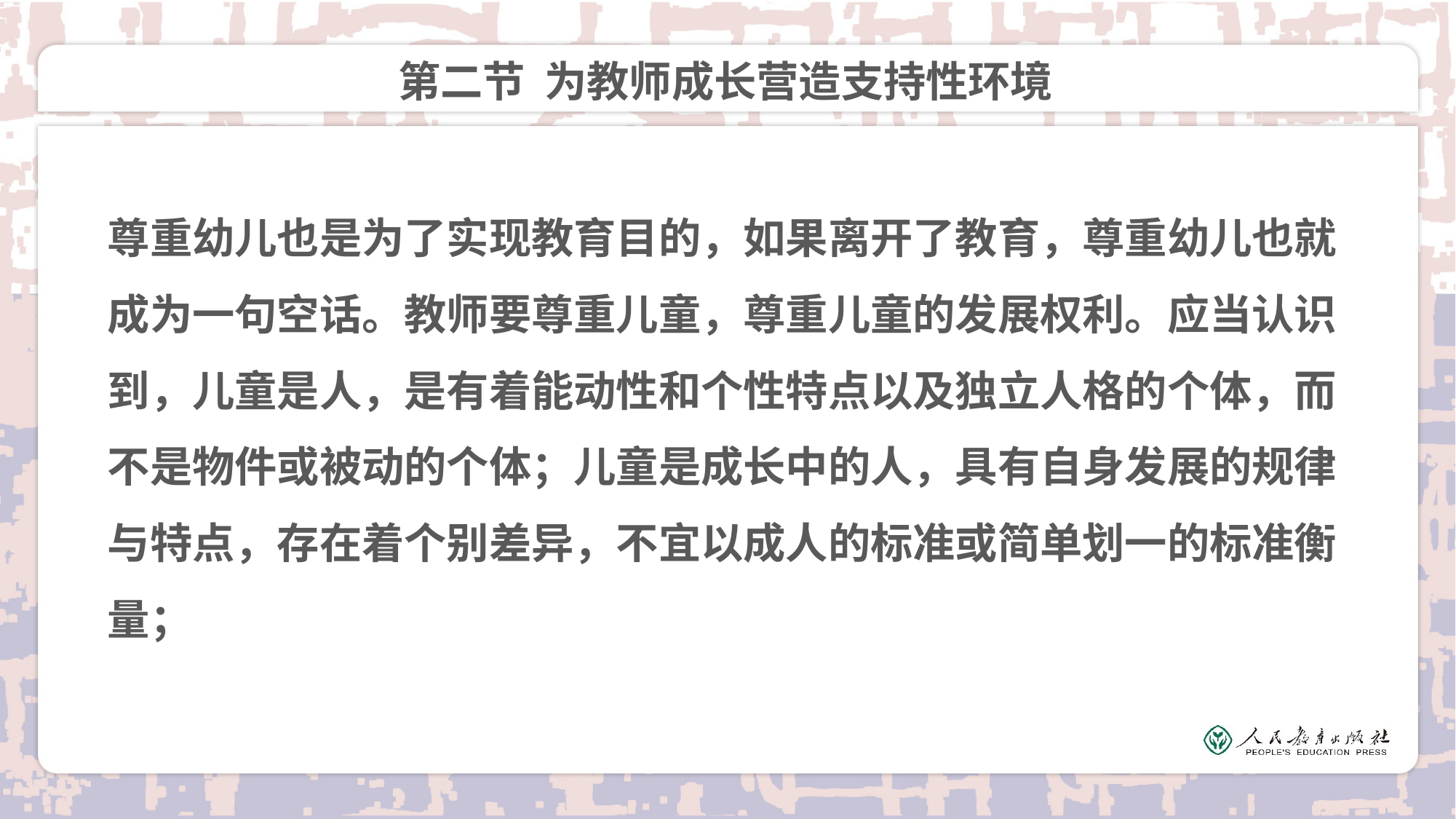

# 第二节  为教师成长营造支持性环境
尊重幼儿也是为了实现教育目的，如果离开了教育，尊重幼儿也就成为一句空话。教师要尊重儿童，尊重儿童的发展权利。应当认识到，儿童是人，是有着能动性和个性特点以及独立人格的个体，而不是物件或被动的个体；儿童是成长中的人，具有自身发展的规律与特点，存在着个别差异，不宜以成人的标准或简单划一的标准衡量；